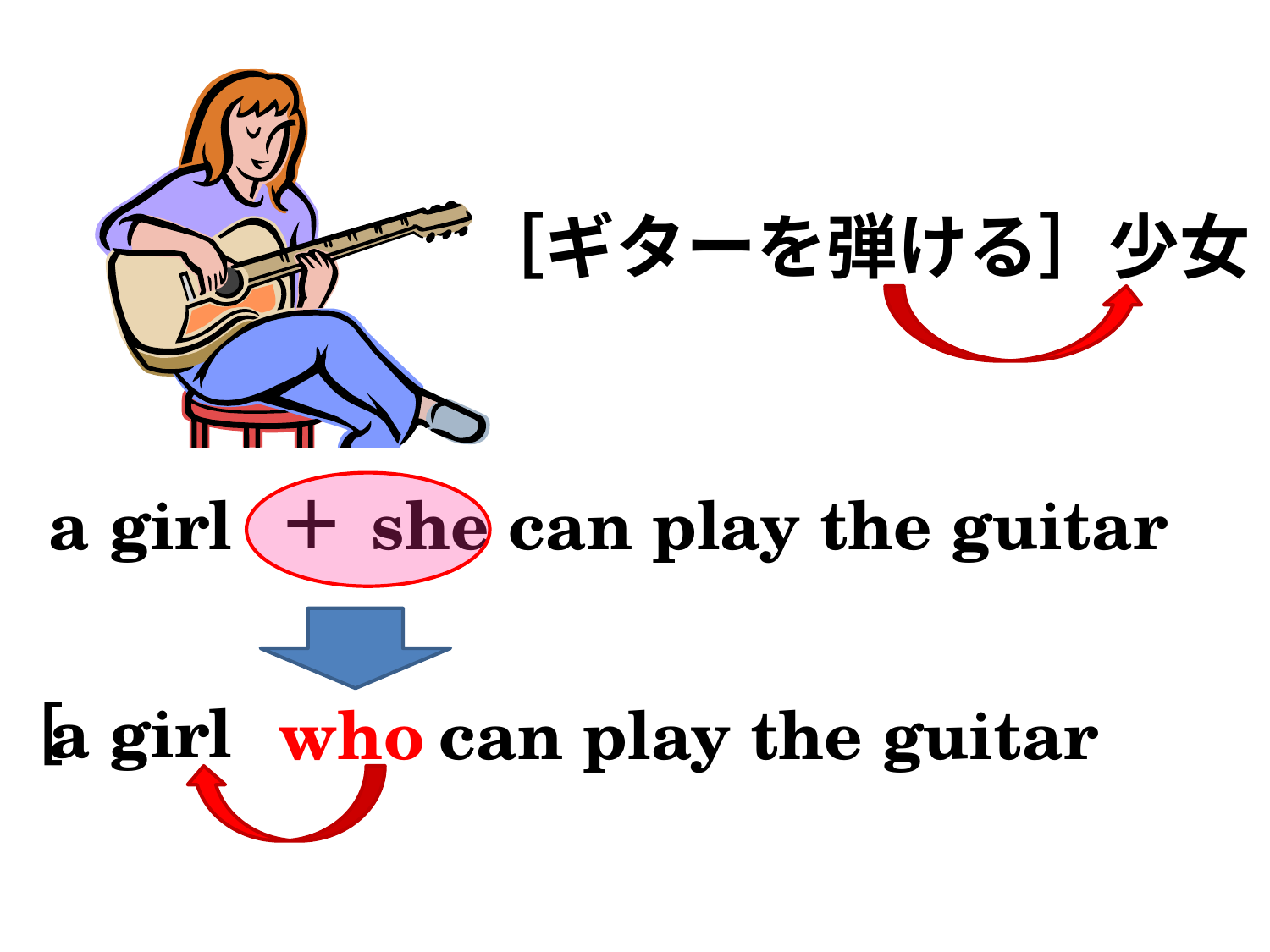

［ギターを弾ける］少女

a girl
＋
she can play the guitar

 a girl
［　　　　　　　　　　　　　　　　　　　］
who
can play the guitar